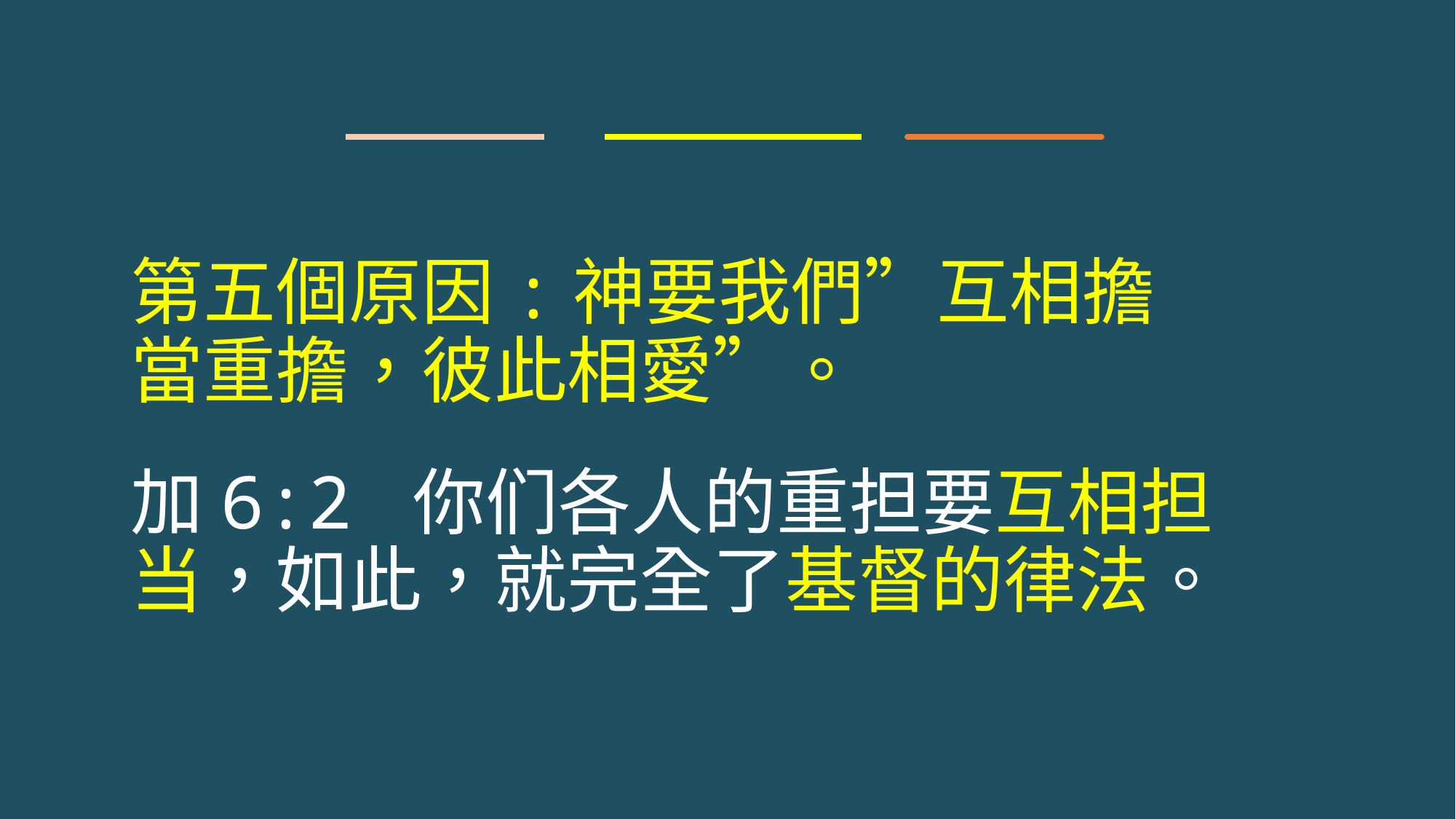

第五個原因:神要我們”互相擔當重擔，彼此相愛”。

加6:2 你们各人的重担要互相担当，如此，就完全了基督的律法。